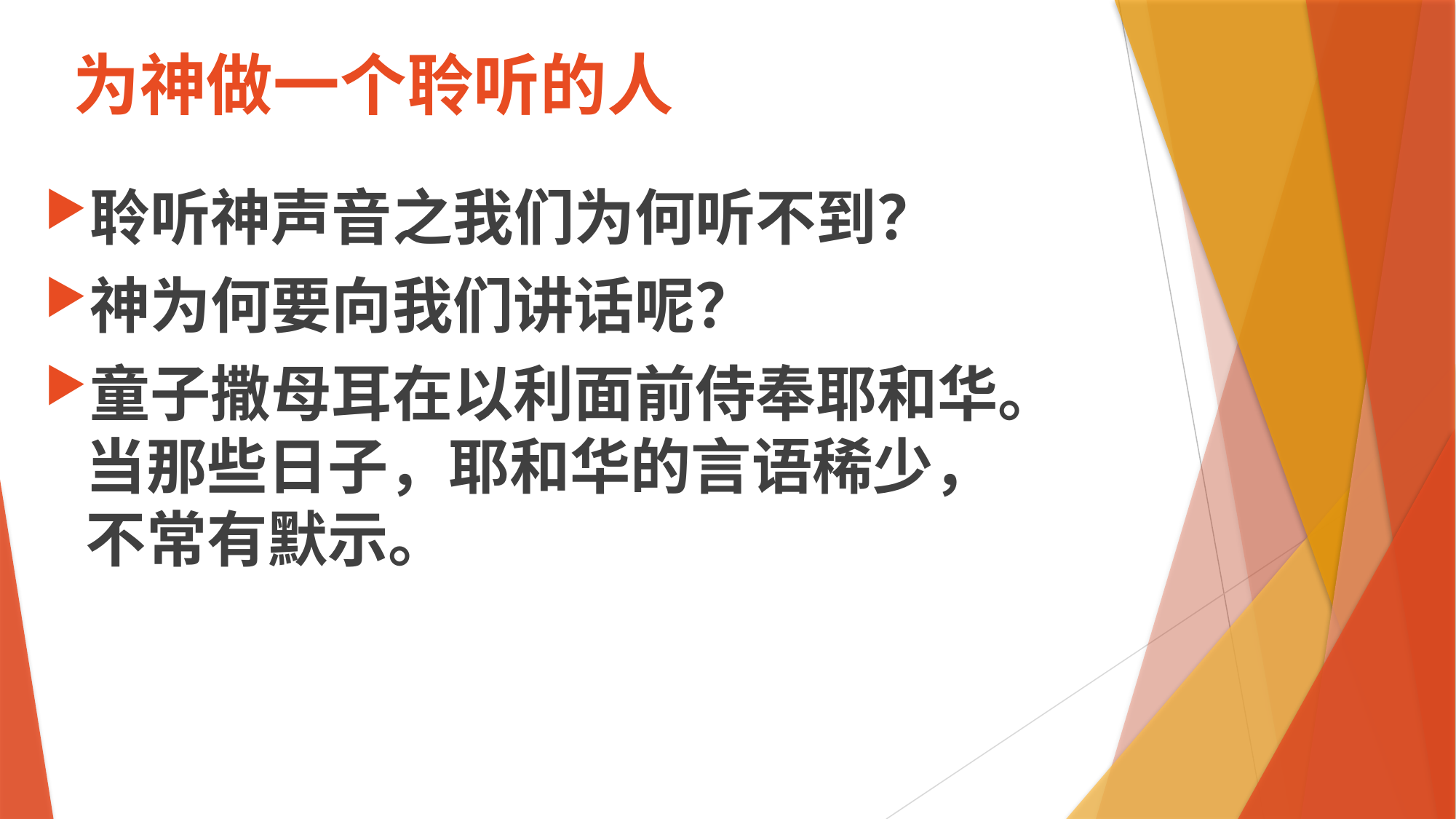

# 为神做一个聆听的人
聆听神声音之我们为何听不到？
神为何要向我们讲话呢？
童子撒母耳在以利面前侍奉耶和华。当那些日子，耶和华的言语稀少，不常有默示。